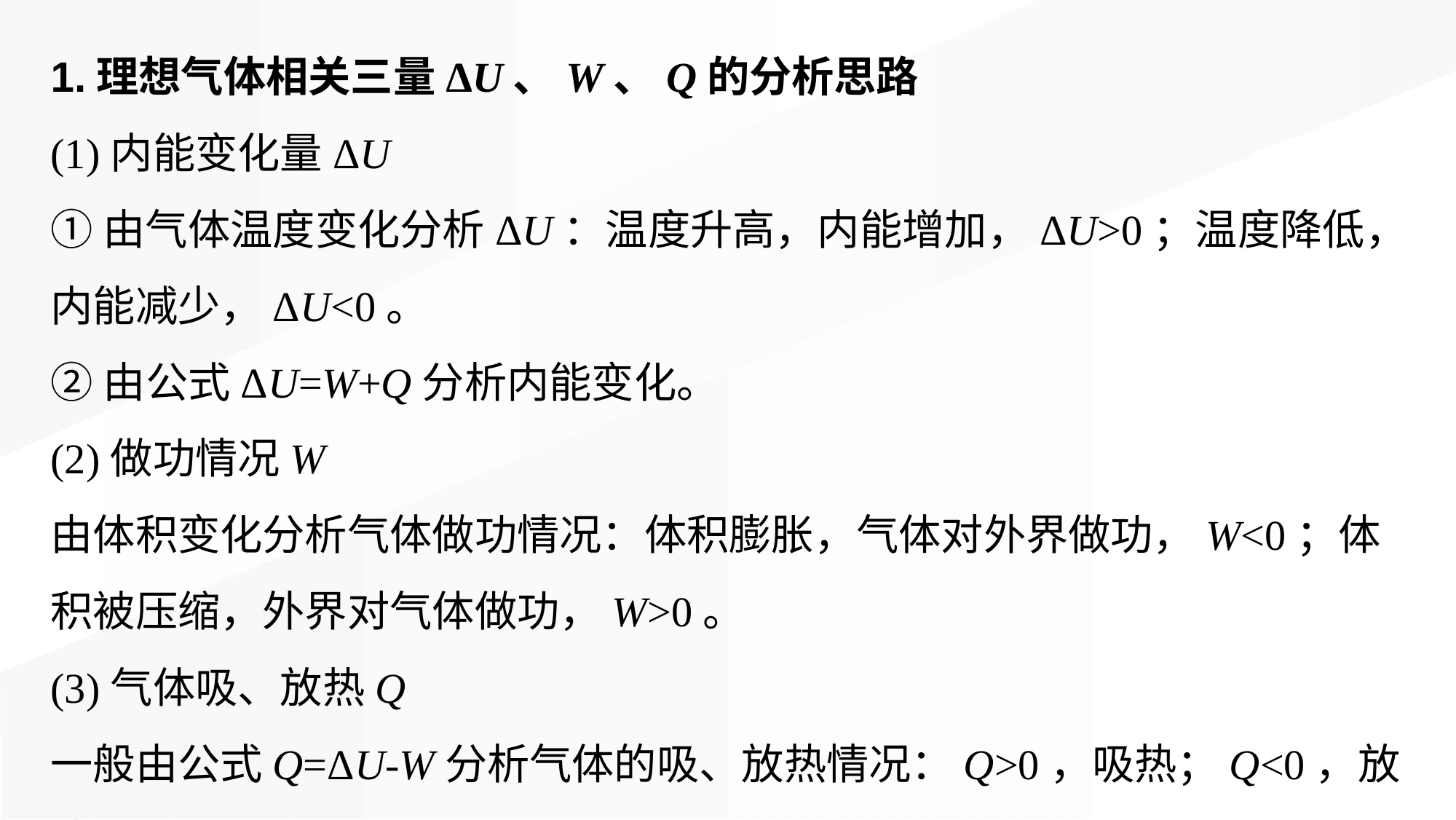

1.理想气体相关三量ΔU、W、Q的分析思路
(1)内能变化量ΔU
①由气体温度变化分析ΔU：温度升高，内能增加，ΔU>0；温度降低，内能减少，ΔU<0。
②由公式ΔU=W+Q分析内能变化。
(2)做功情况W
由体积变化分析气体做功情况：体积膨胀，气体对外界做功，W<0；体积被压缩，外界对气体做功，W>0。
(3)气体吸、放热Q
一般由公式Q=ΔU-W分析气体的吸、放热情况：Q>0，吸热；Q<0，放热。